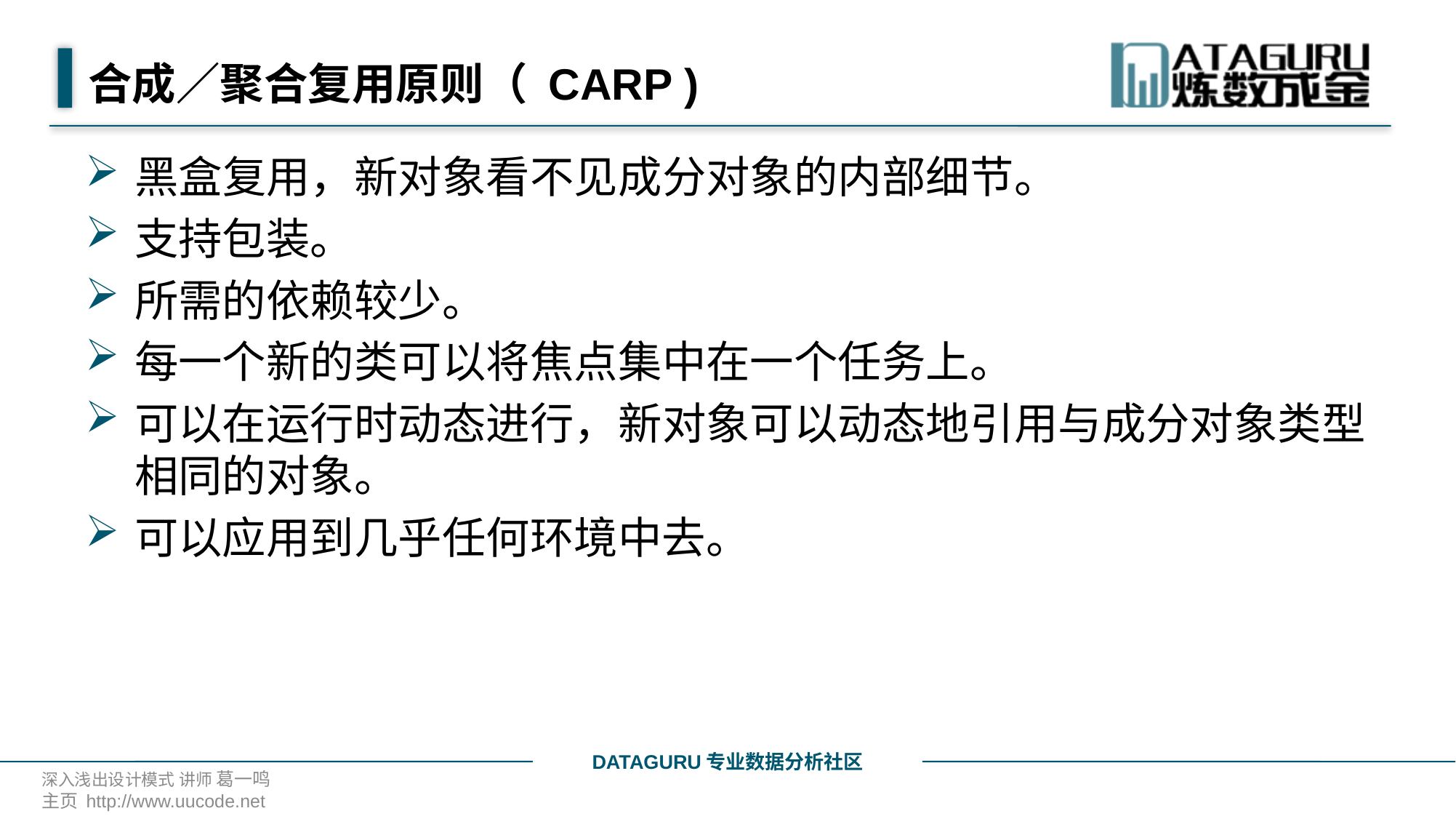

# 合成／聚合复用原则（ CARP )
黑盒复用，新对象看不见成分对象的内部细节。
支持包装。
所需的依赖较少。
每一个新的类可以将焦点集中在一个任务上。
可以在运行时动态进行，新对象可以动态地引用与成分对象类型相同的对象。
可以应用到几乎任何环境中去。